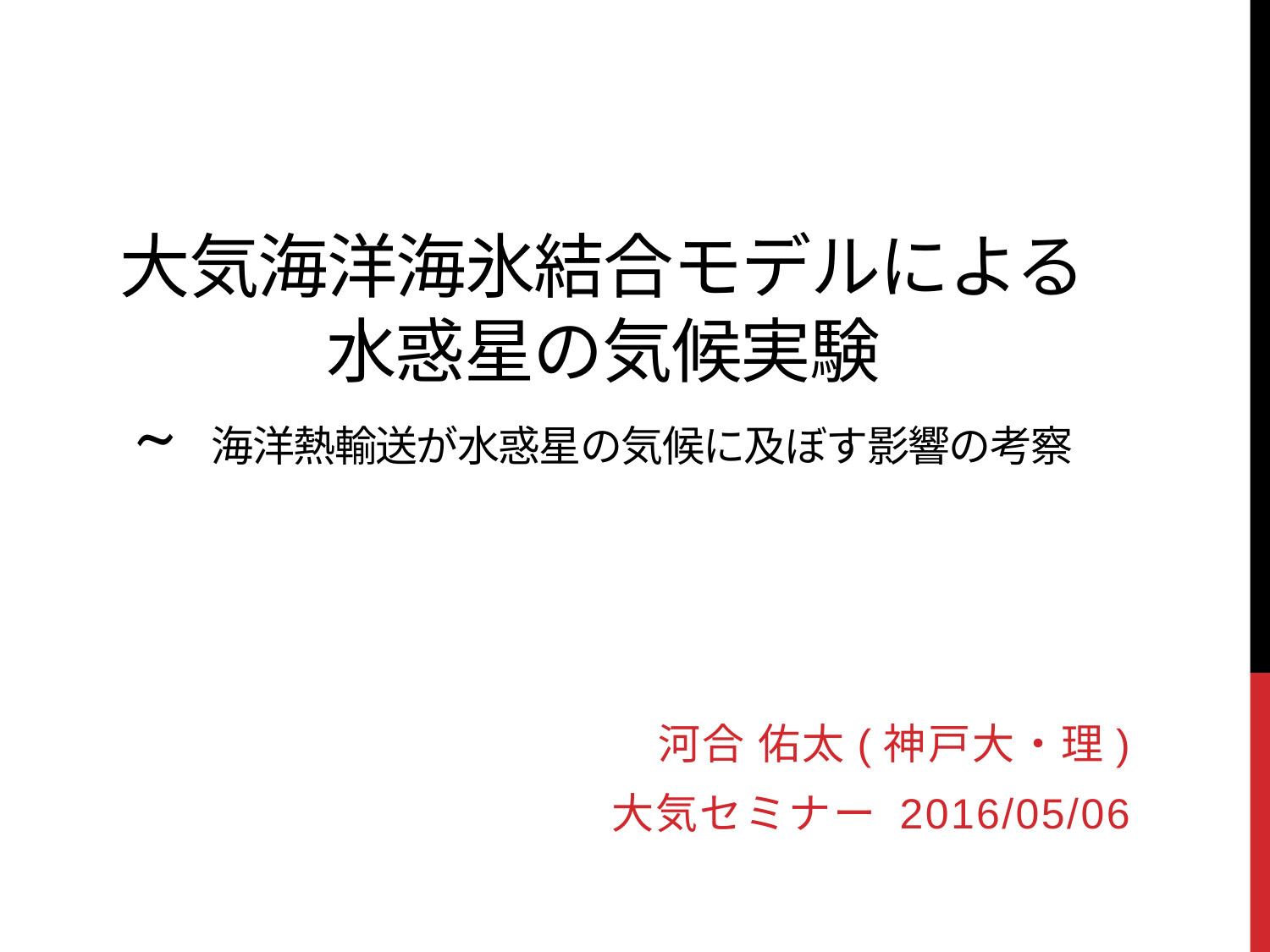

# 大気海洋海氷結合モデルによる 水惑星の気候実験 ~ 海洋熱輸送が水惑星の気候に及ぼす影響の考察
河合 佑太(神戸大・理)
大気セミナー 2016/05/06